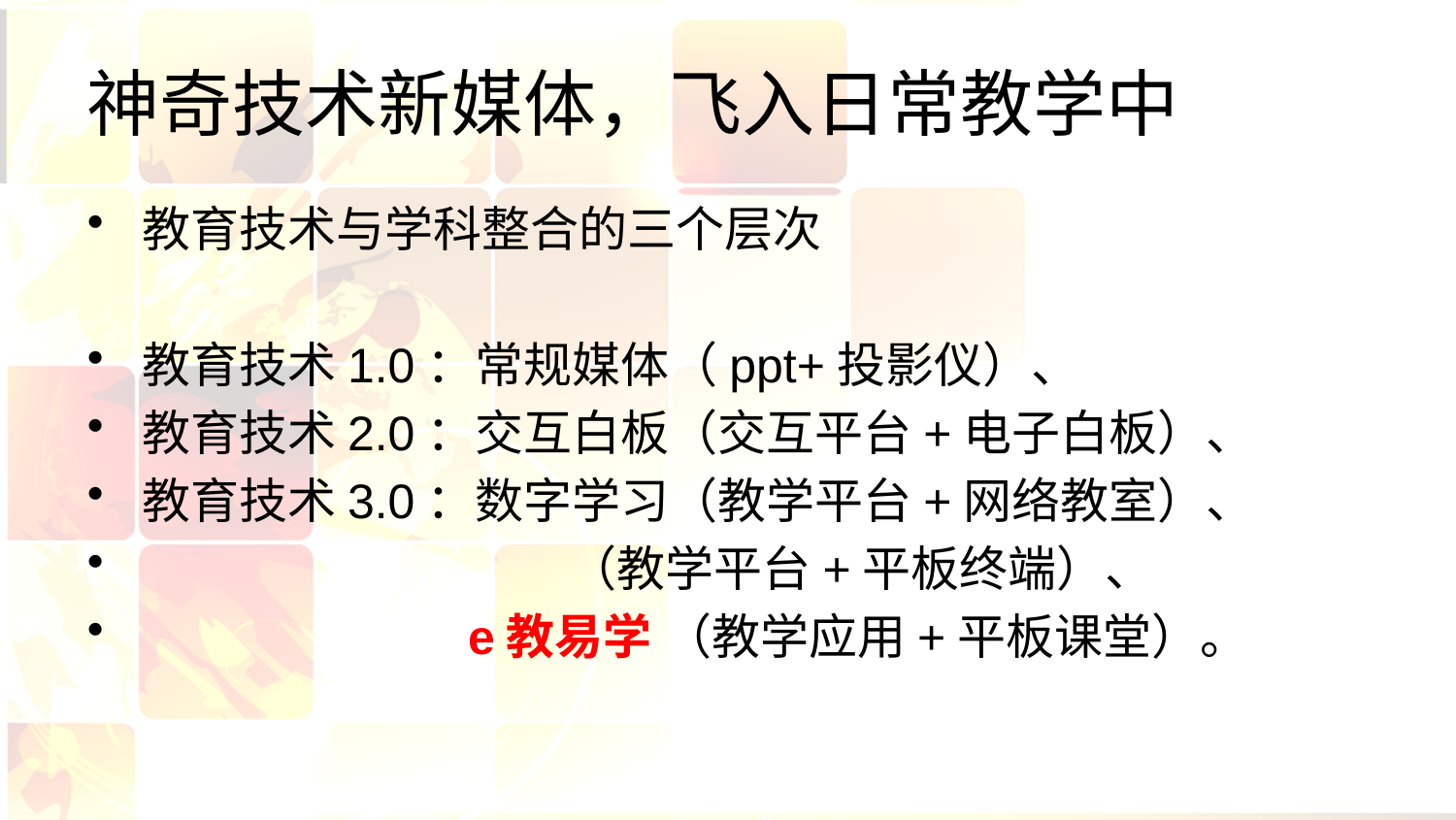

# 神奇技术新媒体，飞入日常教学中
教育技术与学科整合的三个层次

教育技术1.0：常规媒体（ppt+投影仪）、
教育技术2.0：交互白板（交互平台+电子白板）、
教育技术3.0：数字学习（教学平台+网络教室）、
                                      （教学平台+平板终端）、
                        e教易学 （教学应用+平板课堂）。